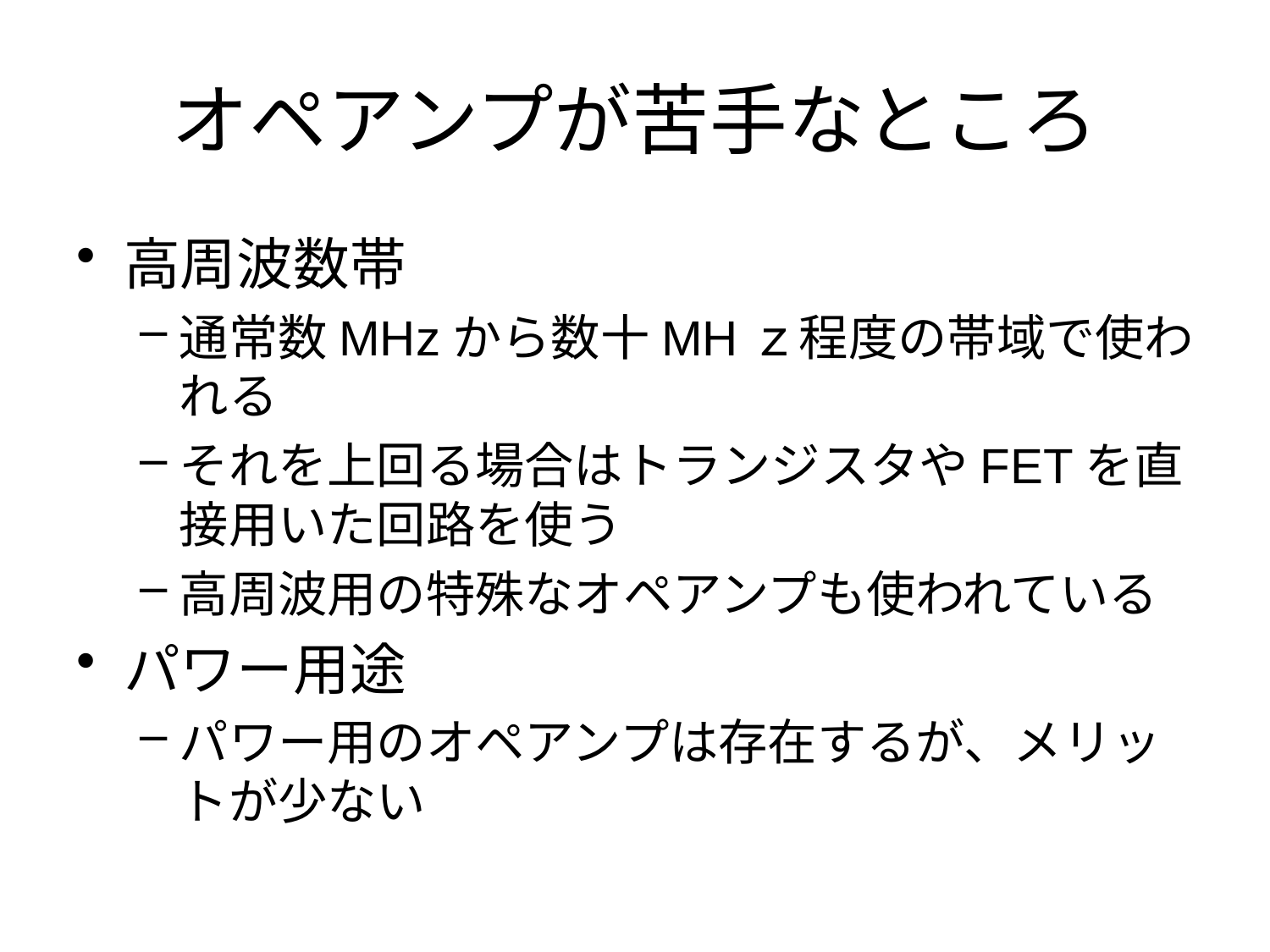

# オペアンプが苦手なところ
高周波数帯
通常数MHzから数十MHｚ程度の帯域で使われる
それを上回る場合はトランジスタやFETを直接用いた回路を使う
高周波用の特殊なオペアンプも使われている
パワー用途
パワー用のオペアンプは存在するが、メリットが少ない